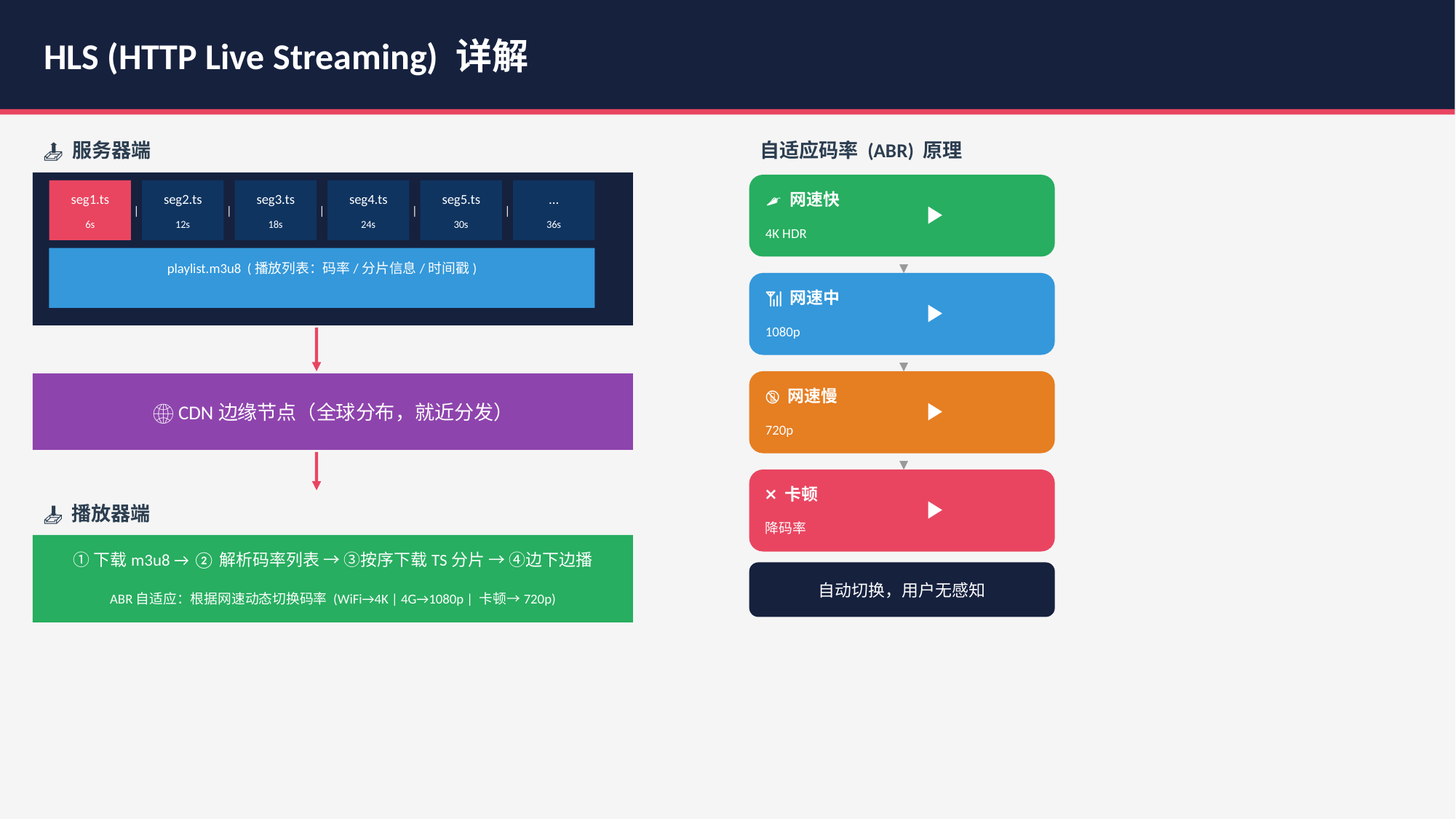

HLS (HTTP Live Streaming) 详解

📤 服务器端
自适应码率 (ABR) 原理

|

|

|

|

|

🌶️ 网速快
seg1.ts
seg2.ts
seg3.ts
seg4.ts
seg5.ts
...
▶
6s
12s
18s
24s
30s
36s
4K HDR

playlist.m3u8  (播放列表：码率/分片信息/时间戳)
▼

📶 网速中
▶
1080p

▼

📵 网速慢
🌐 CDN边缘节点（全球分布，就近分发）
▶
720p

▼

❌ 卡顿
▶
📥 播放器端
降码率

①下载m3u8 → ②解析码率列表 → ③按序下载TS分片 → ④边下边播

自动切换，用户无感知
ABR自适应：根据网速动态切换码率 (WiFi→4K | 4G→1080p | 卡顿→720p)